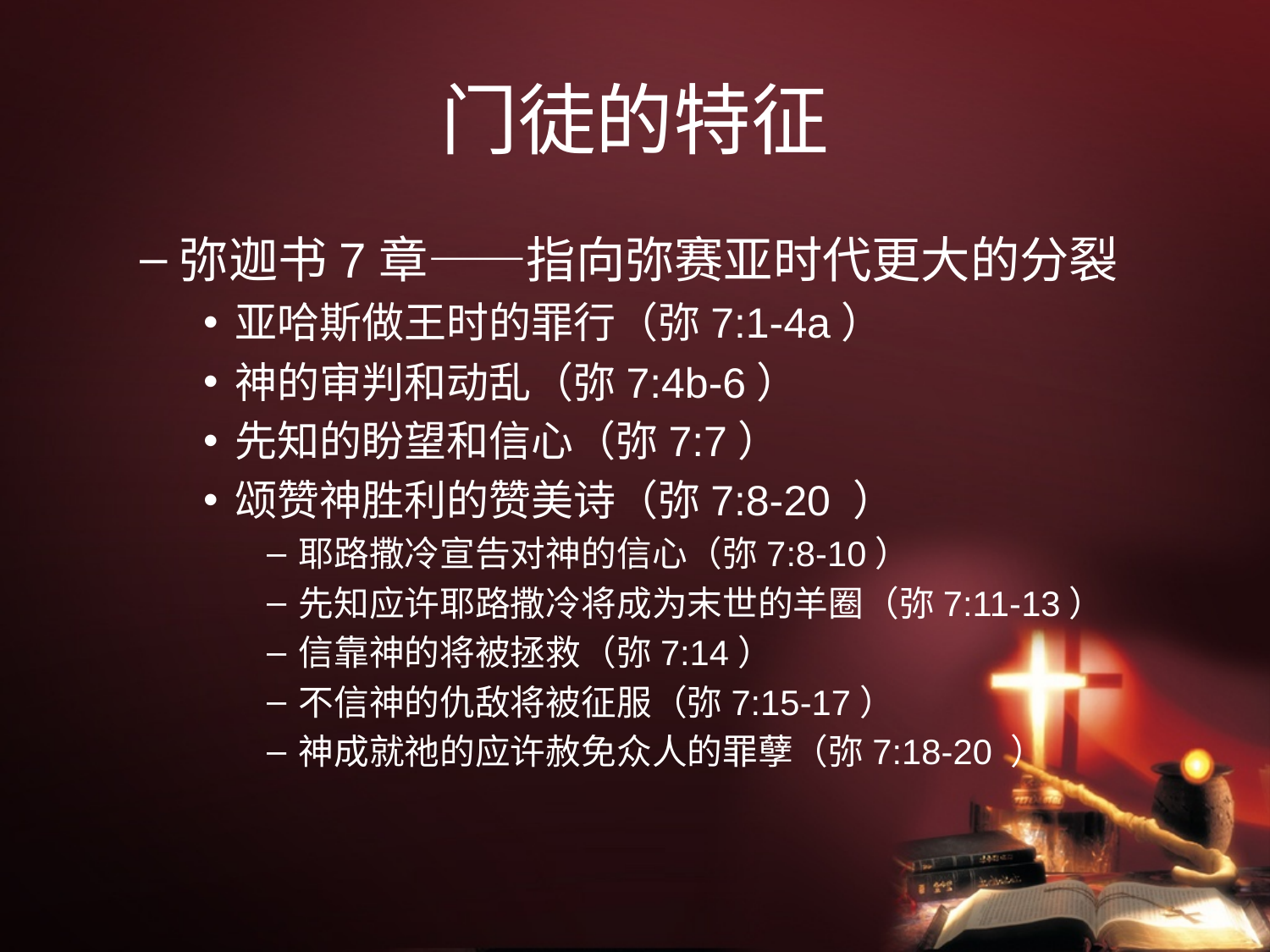

# 门徒的特征
弥迦书7章——指向弥赛亚时代更大的分裂
亚哈斯做王时的罪行（弥7:1-4a）
神的审判和动乱（弥7:4b-6）
先知的盼望和信心（弥7:7）
颂赞神胜利的赞美诗（弥7:8-20 ）
耶路撒冷宣告对神的信心（弥7:8-10）
先知应许耶路撒冷将成为末世的羊圈（弥7:11-13）
信靠神的将被拯救（弥7:14）
不信神的仇敌将被征服（弥7:15-17）
神成就祂的应许赦免众人的罪孽（弥7:18-20 ）